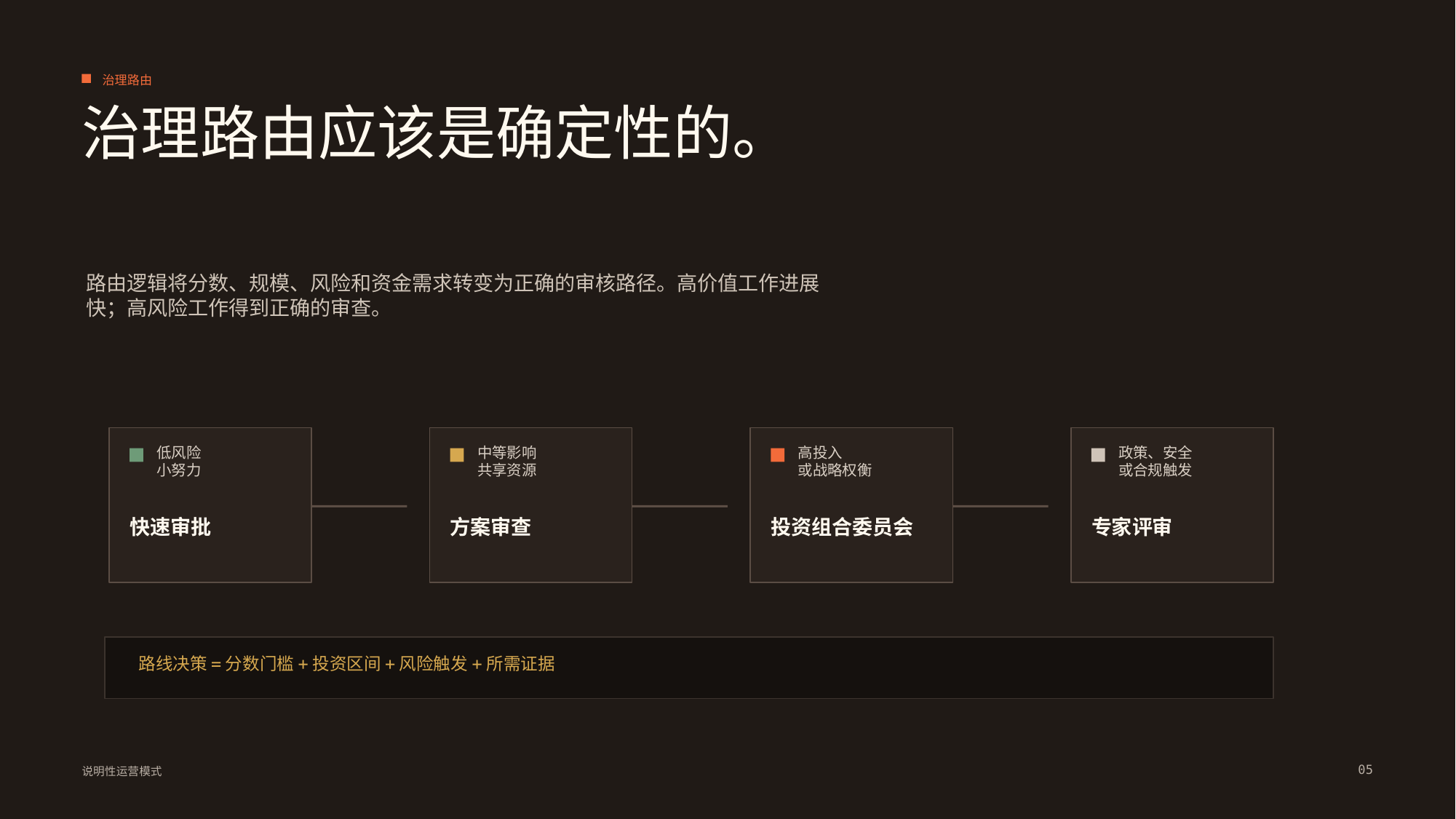

治理路由

治理路由应该是确定性的。
路由逻辑将分数、规模、风险和资金需求转变为正确的审核路径。高价值工作进展快；高风险工作得到正确的审查。

低风险
小努力
中等影响
共享资源
高投入
或战略权衡
政策、安全
或合规触发

快速审批
方案审查
投资组合委员会
专家评审

路线决策=分数门槛+投资区间+风险触发+所需证据
05
说明性运营模式